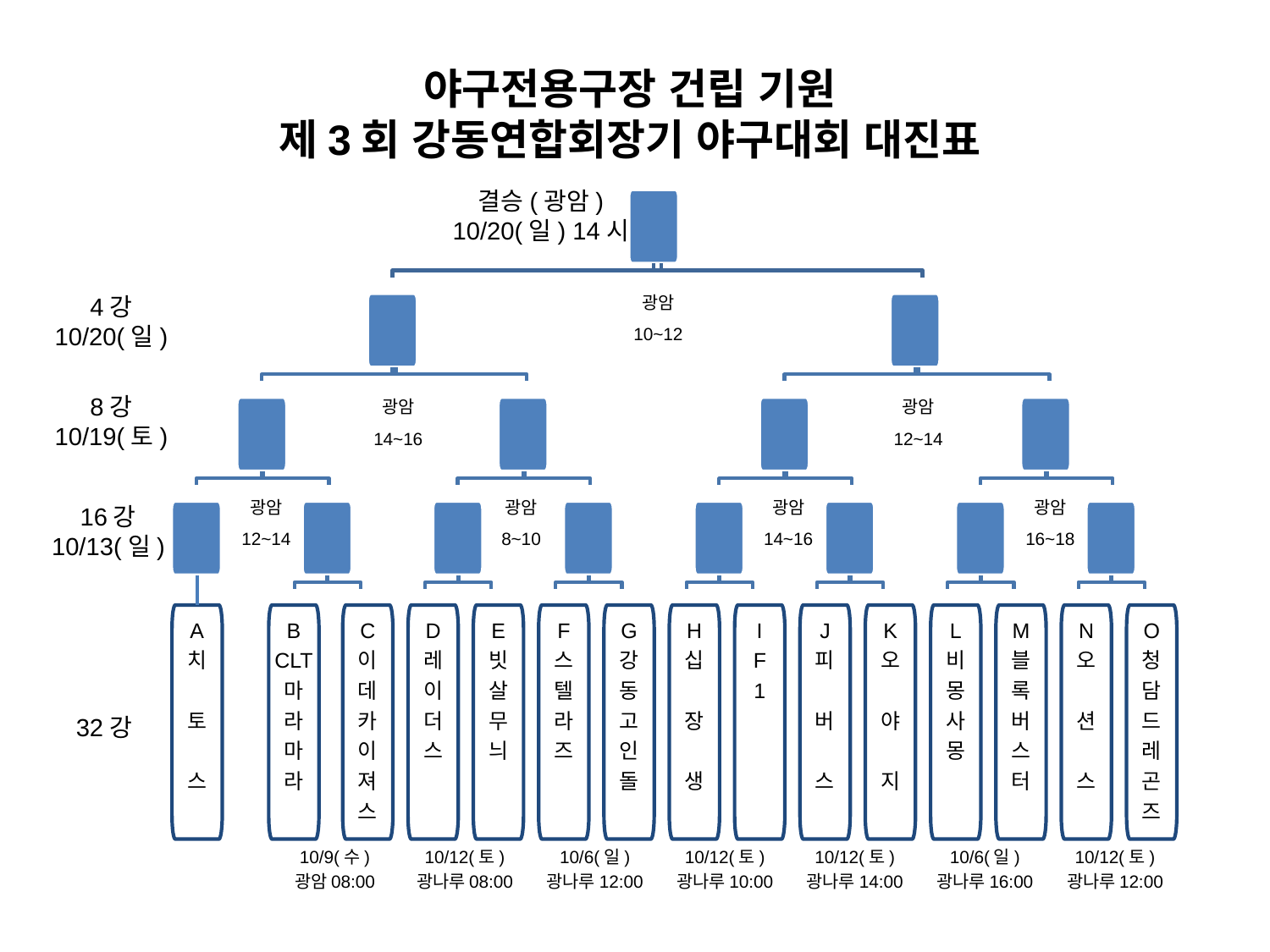

야구전용구장 건립 기원
제3회 강동연합회장기 야구대회 대진표
결승(광암)
10/20(일) 14시

광암
10~12
4강
10/20(일)

광암
14~16
광암
12~14
8강
10/19(토)

광암
12~14
광암
8~10
광암
14~16
광암
16~18
16강
10/13(일)

A
치

토

스
B
CLT
마
라
마
라
C
이
데
카
이
져
스
D
레
이
더
스
E
빗
살
무
늬
F
스
텔
라
즈
G
강
동
고
인
돌
H
십

장

생
I
F
1
J
피

버

스
K
오

야

지
L
비
몽
사
몽
M
블
록
버
스
터
N
오

션

스
O
청
담
드
레
곤
즈
32강
10/9(수)
광암08:00
10/12(토)
광나루08:00
10/6(일)
광나루12:00
10/12(토)
광나루10:00
10/12(토)
광나루14:00
10/6(일)
광나루16:00
10/12(토)
광나루12:00